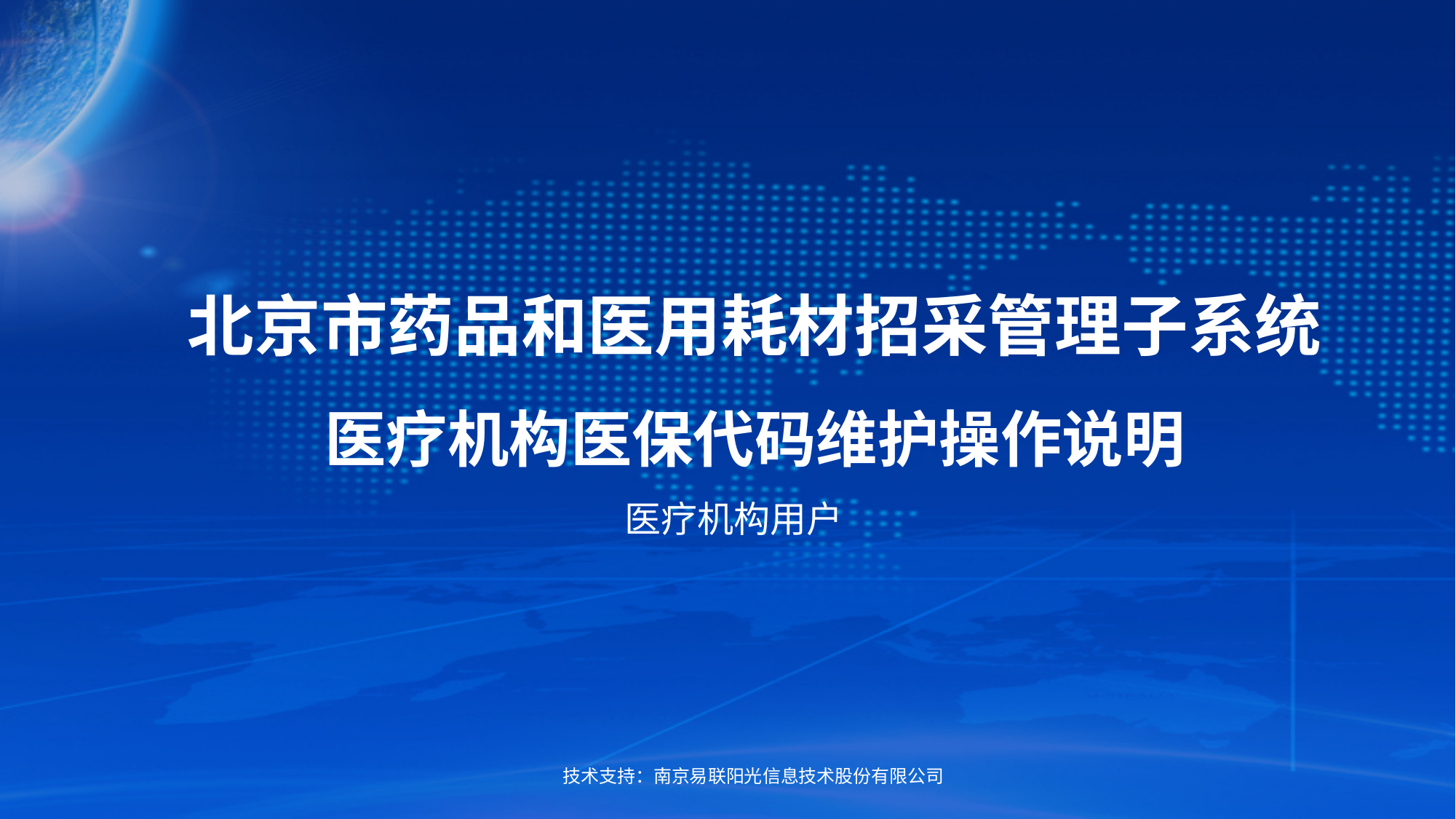

北京市药品和医用耗材招采管理子系统
医疗机构医保代码维护操作说明
医疗机构用户